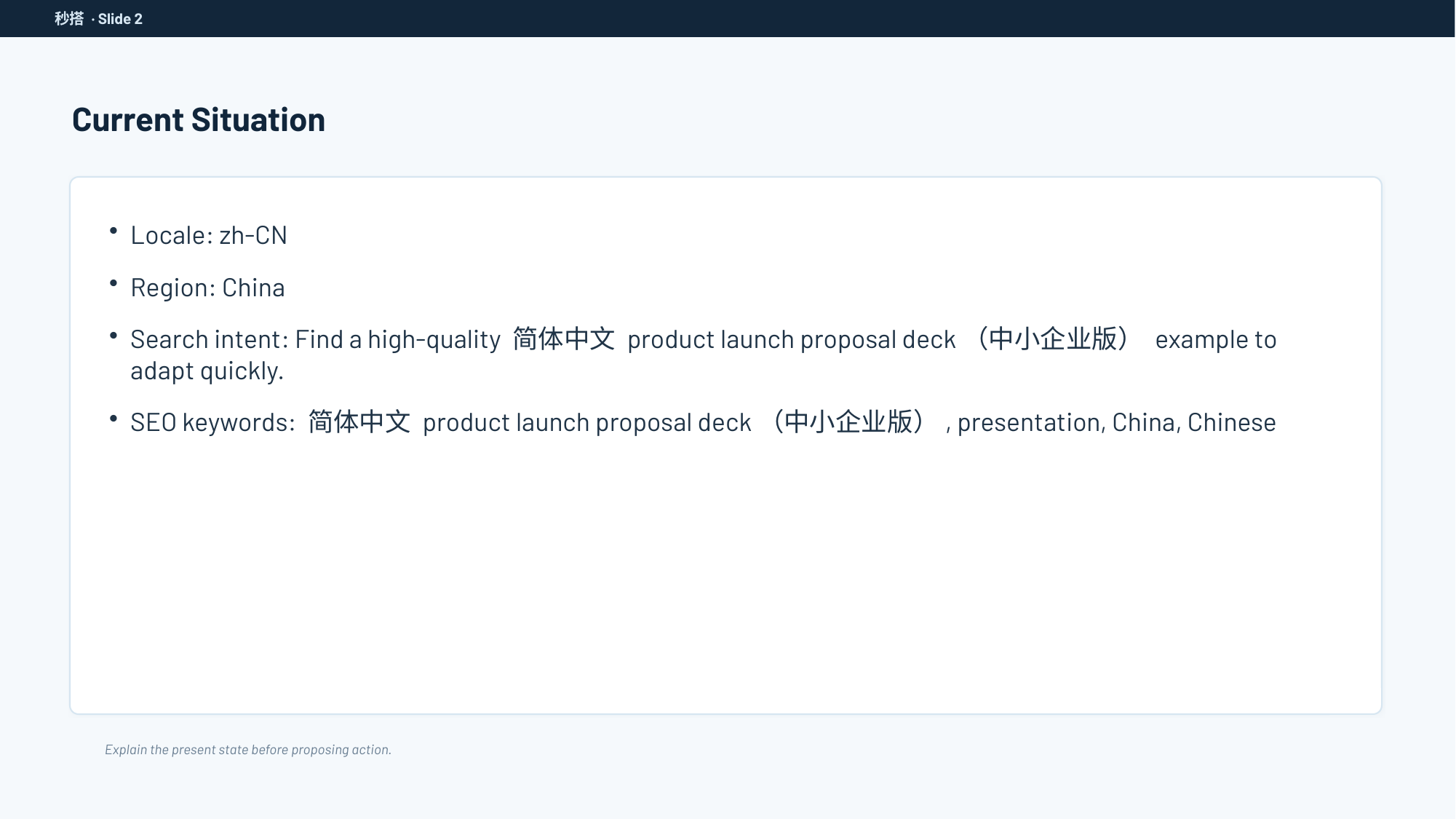

秒搭 · Slide 2
Current Situation

Locale: zh-CN
Region: China
Search intent: Find a high-quality 简体中文 product launch proposal deck（中小企业版） example to adapt quickly.
SEO keywords: 简体中文 product launch proposal deck（中小企业版）, presentation, China, Chinese
Explain the present state before proposing action.